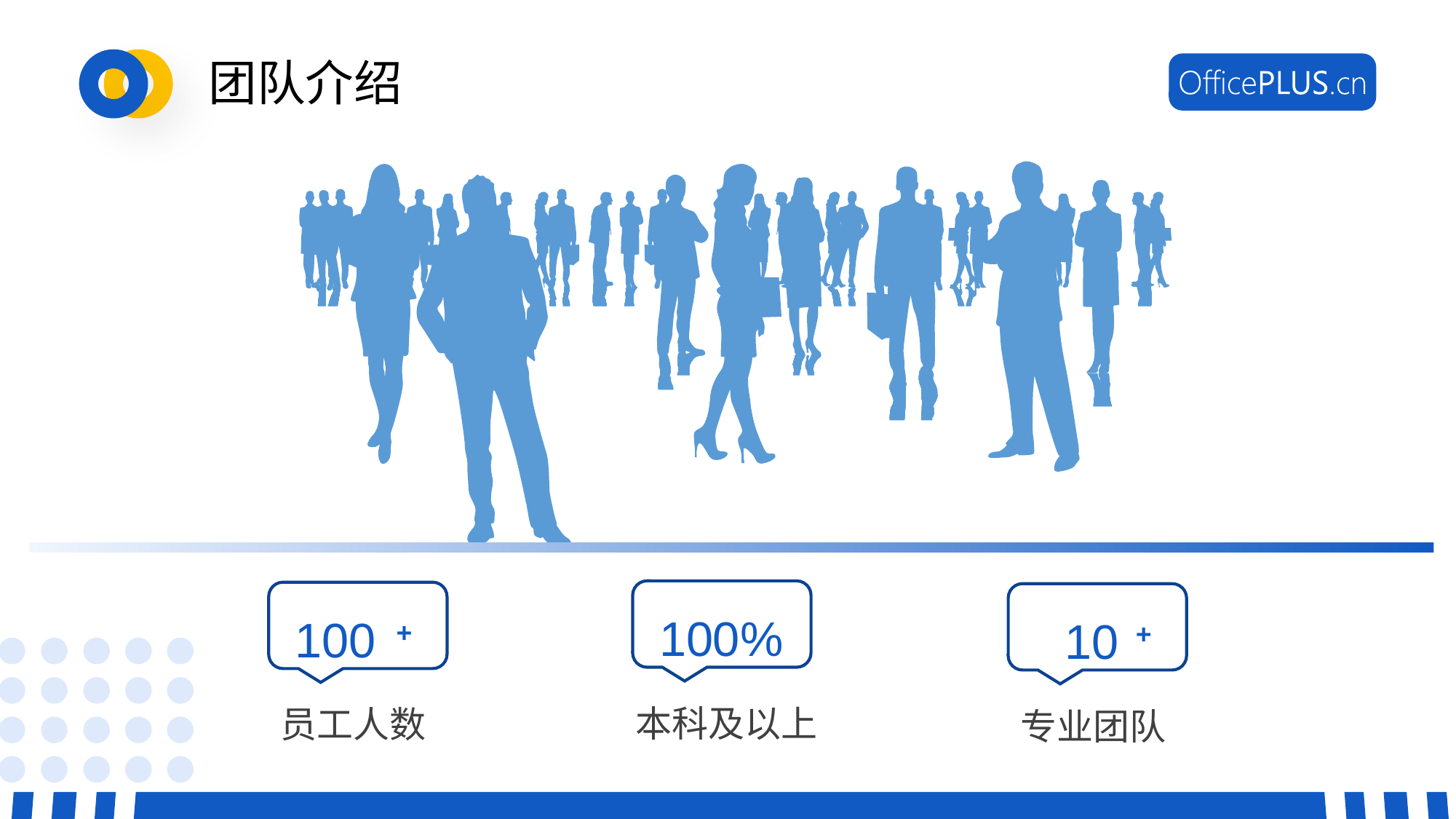

# 团队介绍

100%

100
+

10
+
本科及以上
员工人数
专业团队